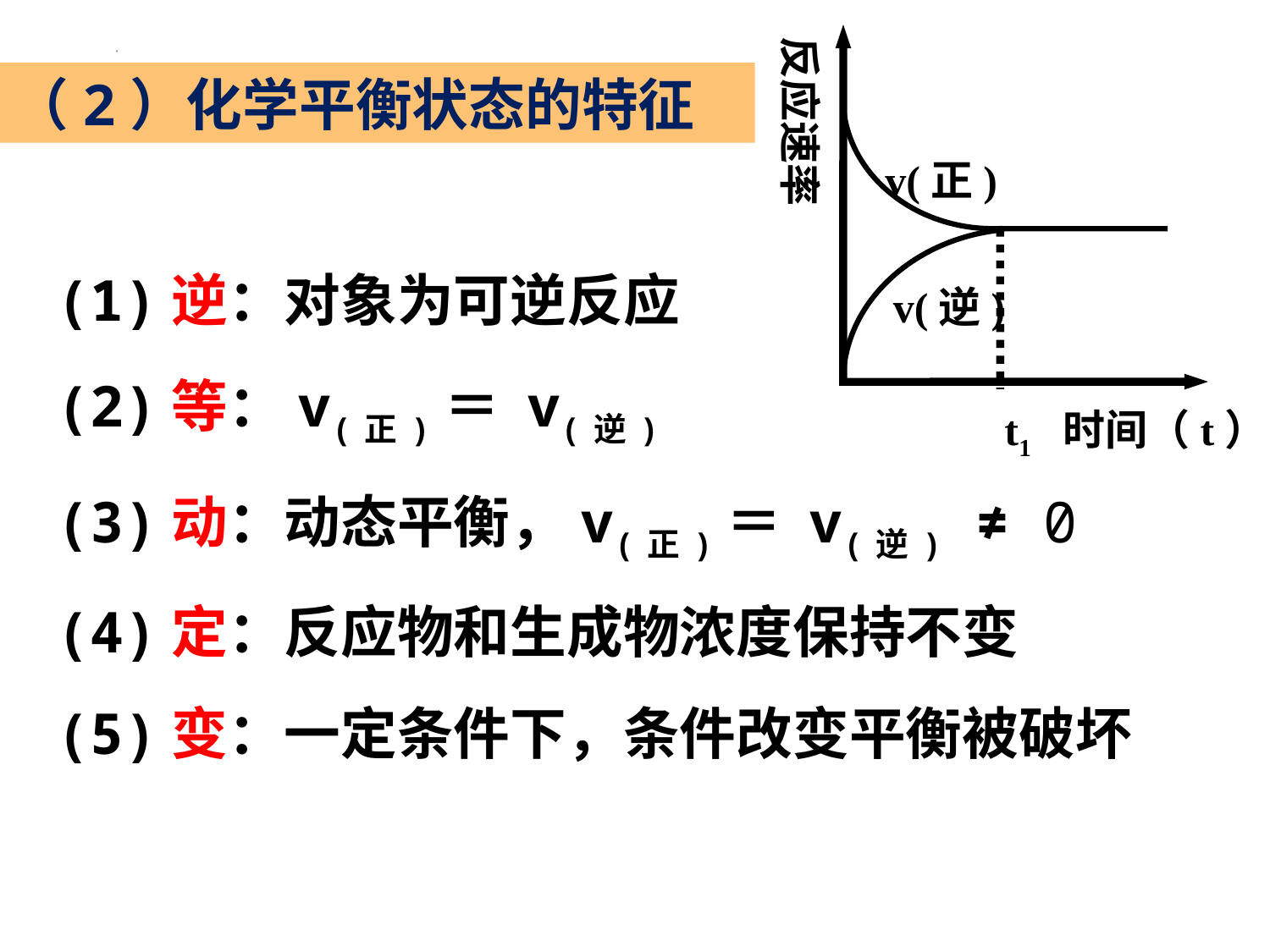

反应速率

v(正)

v(逆)

t1
时间（t）
（2）化学平衡状态的特征
(1)逆：对象为可逆反应
(2)等：v(正)＝ v(逆)
(3)动：动态平衡，v(正)＝ v(逆) ≠ 0
(4)定：反应物和生成物浓度保持不变
(5)变：一定条件下，条件改变平衡被破坏